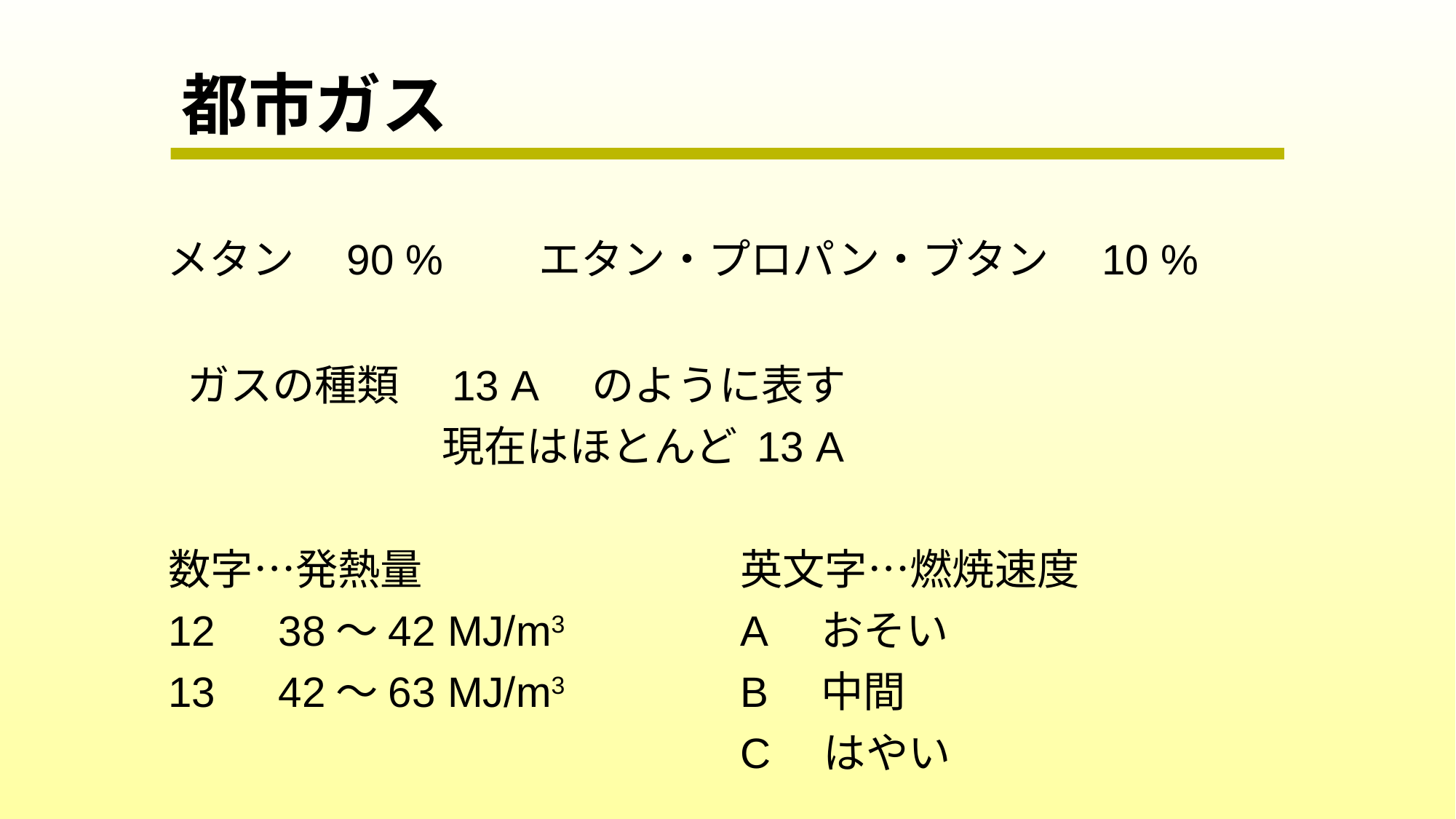

# 都市ガス
メタン　90 %　　エタン・プロパン・ブタン　10 %
ガスの種類　13 A　のように表す
　　　　　　現在はほとんど 13 A
数字…発熱量
12　38～42 MJ/m3
13　42～63 MJ/m3
英文字…燃焼速度
A　おそい
B　中間
C　はやい